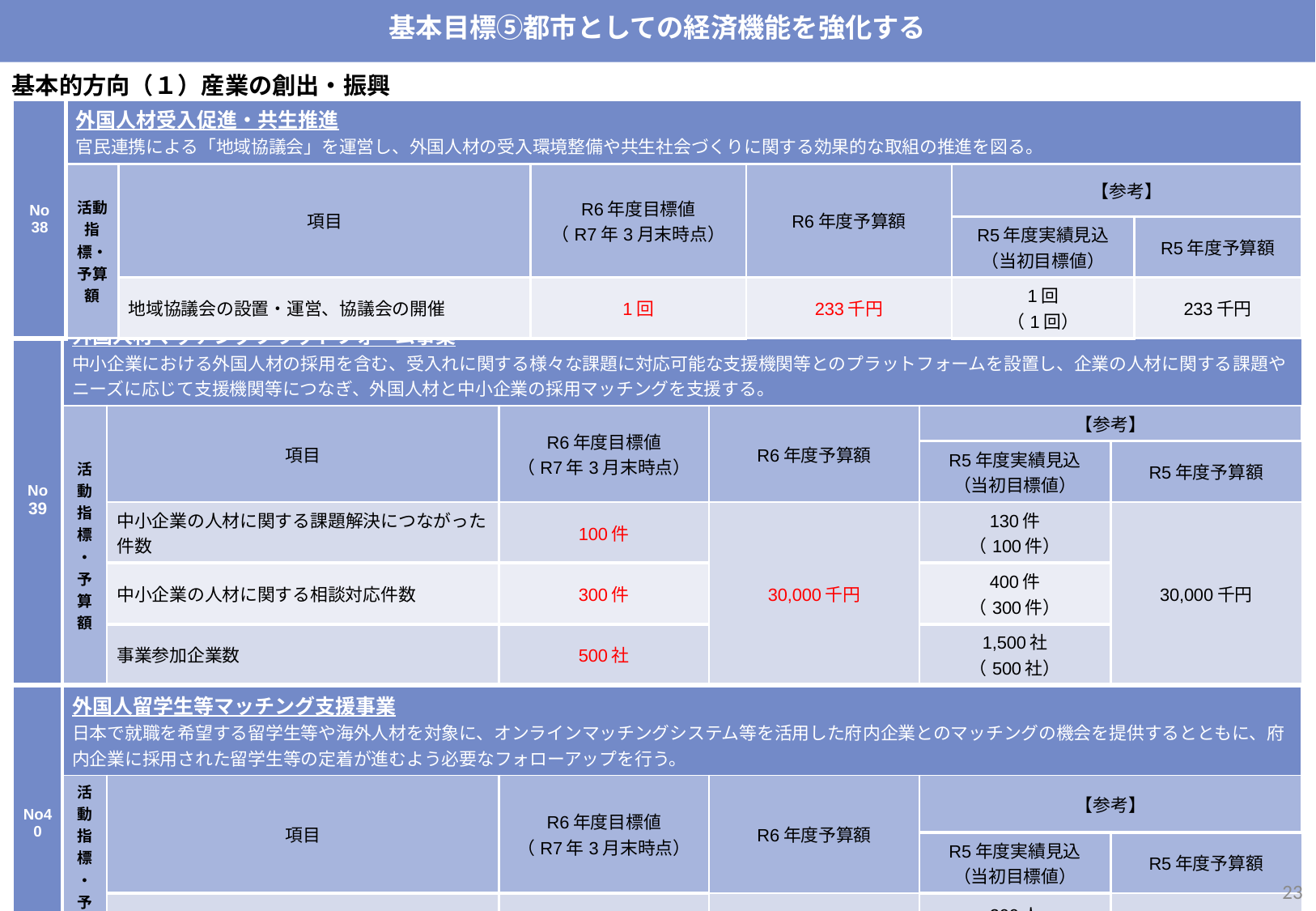

基本目標⑤都市としての経済機能を強化する
基本的方向（１）産業の創出・振興
| No 38 | 外国人材受入促進・共生推進 官民連携による「地域協議会」を運営し、外国人材の受入環境整備や共生社会づくりに関する効果的な取組の推進を図る。 |  |  |  |  |  |
| --- | --- | --- | --- | --- | --- | --- |
|  | 活動指標・予算額 | 項目 | R6年度目標値 （R7年3月末時点） | R6年度予算額 | 【参考】 | 予算執行額 （予算額） |
|  |  |  |  |  | R5年度実績見込 （当初目標値） | R5年度予算額 |
|  |  | 地域協議会の設置・運営、協議会の開催 | 1回 | 233千円 | 1回 （1回） | 233千円 |
| No39 | 外国人材マッチングプラットフォーム事業 中小企業における外国人材の採用を含む、受入れに関する様々な課題に対応可能な支援機関等とのプラットフォームを設置し、企業の人材に関する課題やニーズに応じて支援機関等につなぎ、外国人材と中小企業の採用マッチングを支援する。 |  |  |  |  | ぶどう狩りやワイン産地の見学など着地型観光による「大阪の食」のプロモーションの他、観光コンテンツと連携することにより府内周辺部への流れを創出し、その地域でしかできない「大阪の食」の体験を創出する。また、コロナ禍を踏まえたデジタル技術の活用による非対面型のプロモーションやマッチング商談会により海外市場の開拓を図り、海外販路拡大をめざす生産者等の支援を行う。※令和3年度事業を繰越実施。 |
| --- | --- | --- | --- | --- | --- | --- |
|  | 活動指標・予算額 | 項目 | R6年度目標値 （R7年3月末時点） | R6年度予算額 | 【参考】 | 予算執行額 （予算額） |
|  |  |  |  |  | R5年度実績見込 （当初目標値） | R5年度予算額 |
|  |  | 中小企業の人材に関する課題解決につながった件数 | 100件 | 30,000千円 | 130件 （100件） | 30,000千円 |
|  |  | 中小企業の人材に関する相談対応件数 | 300件 |  | 400件 （300件） |  |
|  |  | 事業参加企業数 | 500社 | 619件 （248件） | 1,500社 （500社） |  |
| No40 | 外国人留学生等マッチング支援事業 日本で就職を希望する留学生等や海外人材を対象に、オンラインマッチングシステム等を活用した府内企業とのマッチングの機会を提供するとともに、府内企業に採用された留学生等の定着が進むよう必要なフォローアップを行う。 |  |  |  |  | ぶどう狩りやワイン産地の見学など着地型観光による「大阪の食」のプロモーションの他、観光コンテンツと連携することにより府内周辺部への流れを創出し、その地域でしかできない「大阪の食」の体験を創出する。また、コロナ禍を踏まえたデジタル技術の活用による非対面型のプロモーションやマッチング商談会により海外市場の開拓を図り、海外販路拡大をめざす生産者等の支援を行う。※令和3年度事業を繰越実施。 |
|  | 活動指標・予算額 | 項目 | R6年度目標値 （R7年3月末時点） | R6年度予算額 | 【参考】 | 予算執行額 （予算額） |
|  |  |  |  |  | R5年度実績見込 （当初目標値） | R5年度予算額 |
|  |  | 府内企業に就職する外国人材 | 200人 | 57,761千円 | 200人 （200人） | 54,879千円 |
23